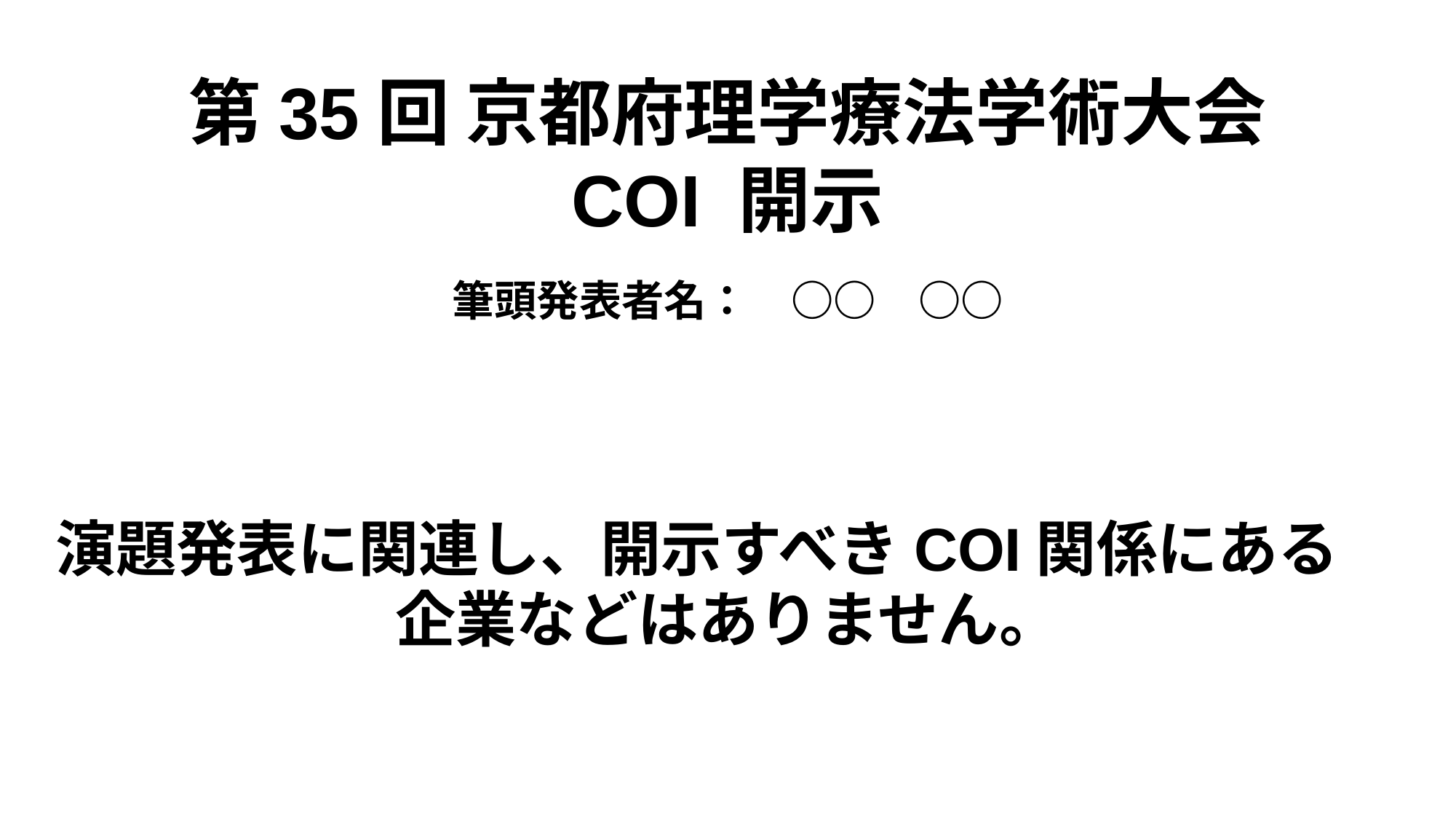

# 第35回 京都府理学療法学術大会 COI 開示 　 筆頭発表者名：　○○　○○

演題発表に関連し、開示すべきCOI関係にある
企業などはありません。